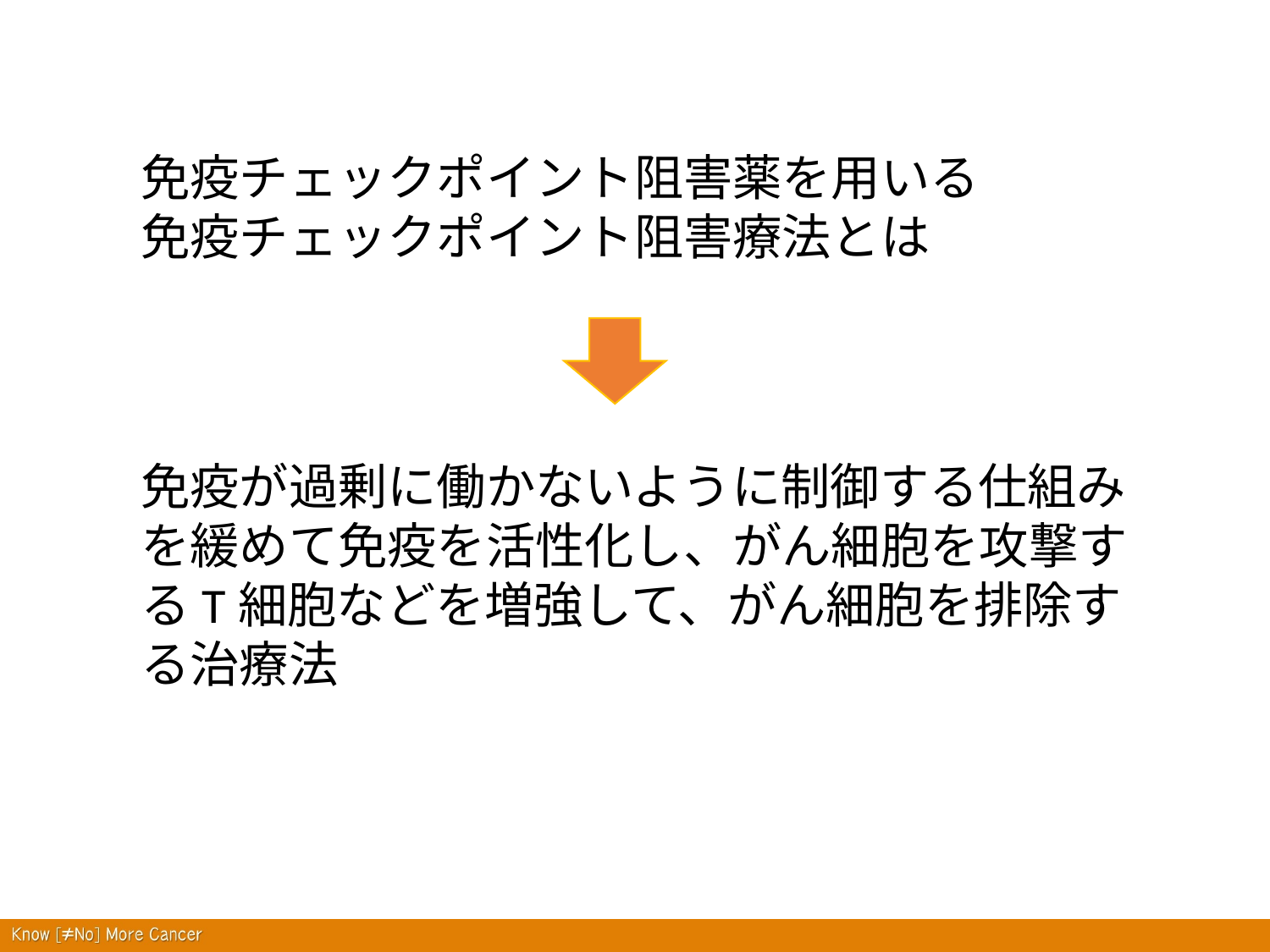

免疫チェックポイント阻害薬を用いる
免疫チェックポイント阻害療法とは

免疫が過剰に働かないように制御する仕組みを緩めて免疫を活性化し、がん細胞を攻撃するT細胞などを増強して、がん細胞を排除する治療法